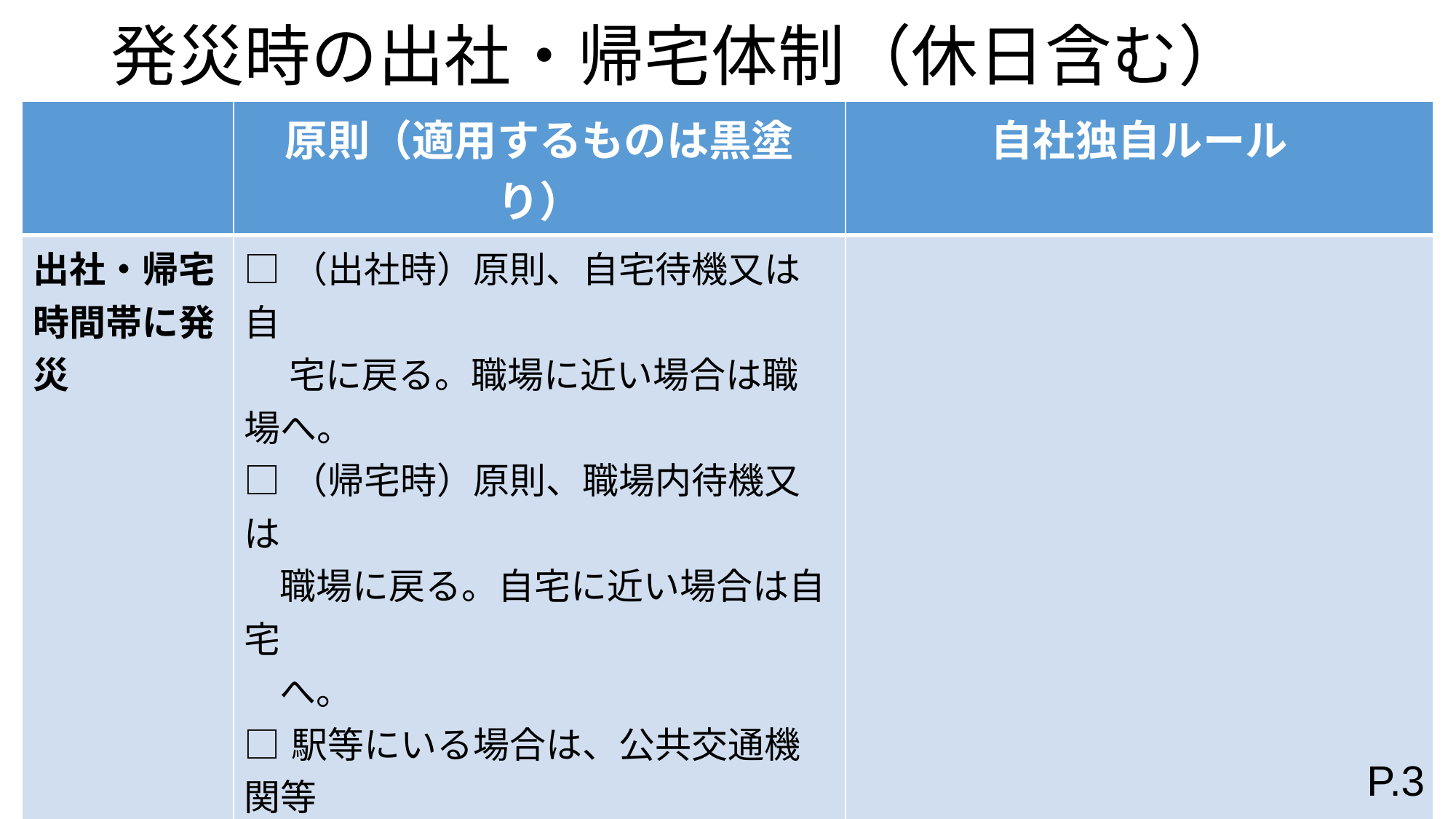

# 発災時の出社・帰宅体制（休日含む）
|  | 原則（適用するものは黒塗り） | 自社独自ルール |
| --- | --- | --- |
| 出社・帰宅時間帯に発災 | □（出社時）原則、自宅待機又は自 　 宅に戻る。職場に近い場合は職場へ。 □（帰宅時）原則、職場内待機又は 職場に戻る。自宅に近い場合は自宅 へ。 □駅等にいる場合は、公共交通機関等 　 の指示に従う。長時間行き場がない場 合は、避難所等へ避難する。 □職場以外の場合は、必ず会社に連絡 する。 |  |
| 就業時間外に発災 (休日等) | □自宅待機。 □身の安全を優先したうえで、「就業時 間外 発災時 参集メンバー」は出社。 |  |
P.3